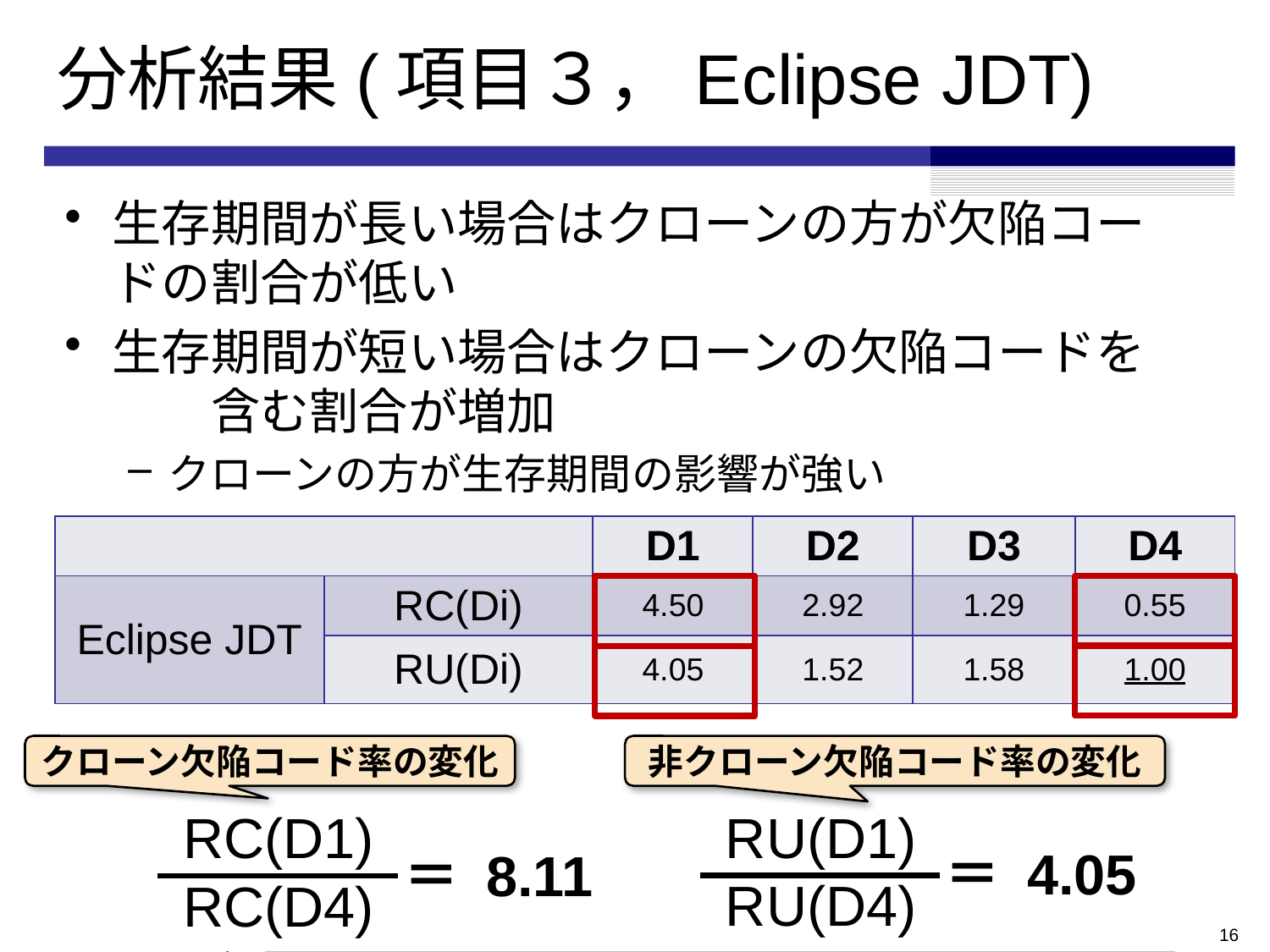

# 分析結果(項目３，Eclipse JDT)
生存期間が長い場合はクローンの方が欠陥コードの割合が低い
生存期間が短い場合はクローンの欠陥コードを　　含む割合が増加
クローンの方が生存期間の影響が強い
|  |  | D1 | D2 | D3 | D4 |
| --- | --- | --- | --- | --- | --- |
| Eclipse JDT | RC(Di) | 4.50 | 2.92 | 1.29 | 0.55 |
|  | RU(Di) | 4.05 | 1.52 | 1.58 | 1.00 |

クローン欠陥コード率の変化
非クローン欠陥コード率の変化
RU(D1)
RU(D4)
RC(D1)
RC(D4)

＝ 4.05
＝ 8.11
16